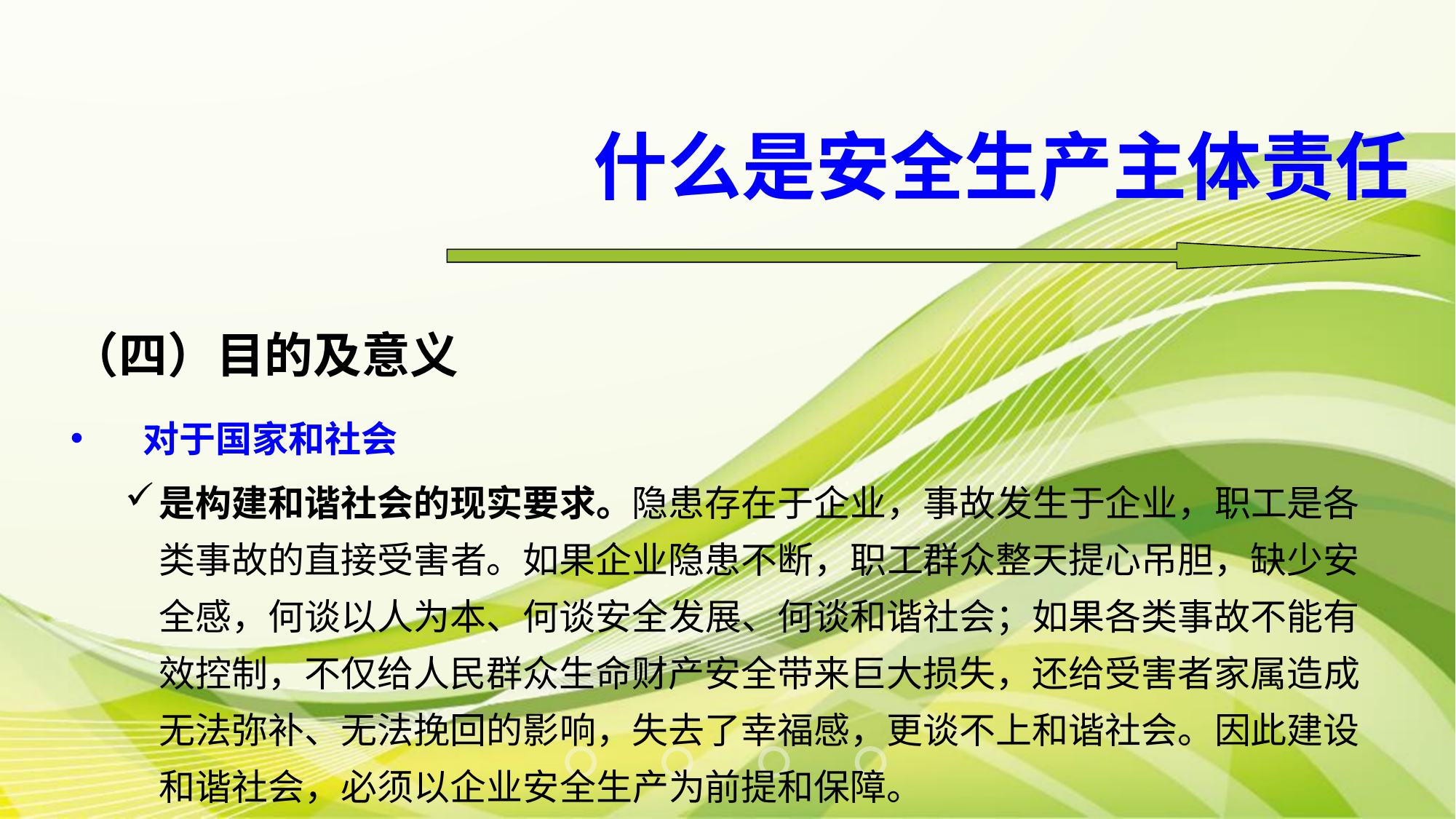

什么是安全生产主体责任

（四）目的及意义
对于国家和社会
是构建和谐社会的现实要求。隐患存在于企业，事故发生于企业，职工是各类事故的直接受害者。如果企业隐患不断，职工群众整天提心吊胆，缺少安全感，何谈以人为本、何谈安全发展、何谈和谐社会；如果各类事故不能有效控制，不仅给人民群众生命财产安全带来巨大损失，还给受害者家属造成无法弥补、无法挽回的影响，失去了幸福感，更谈不上和谐社会。因此建设和谐社会，必须以企业安全生产为前提和保障。